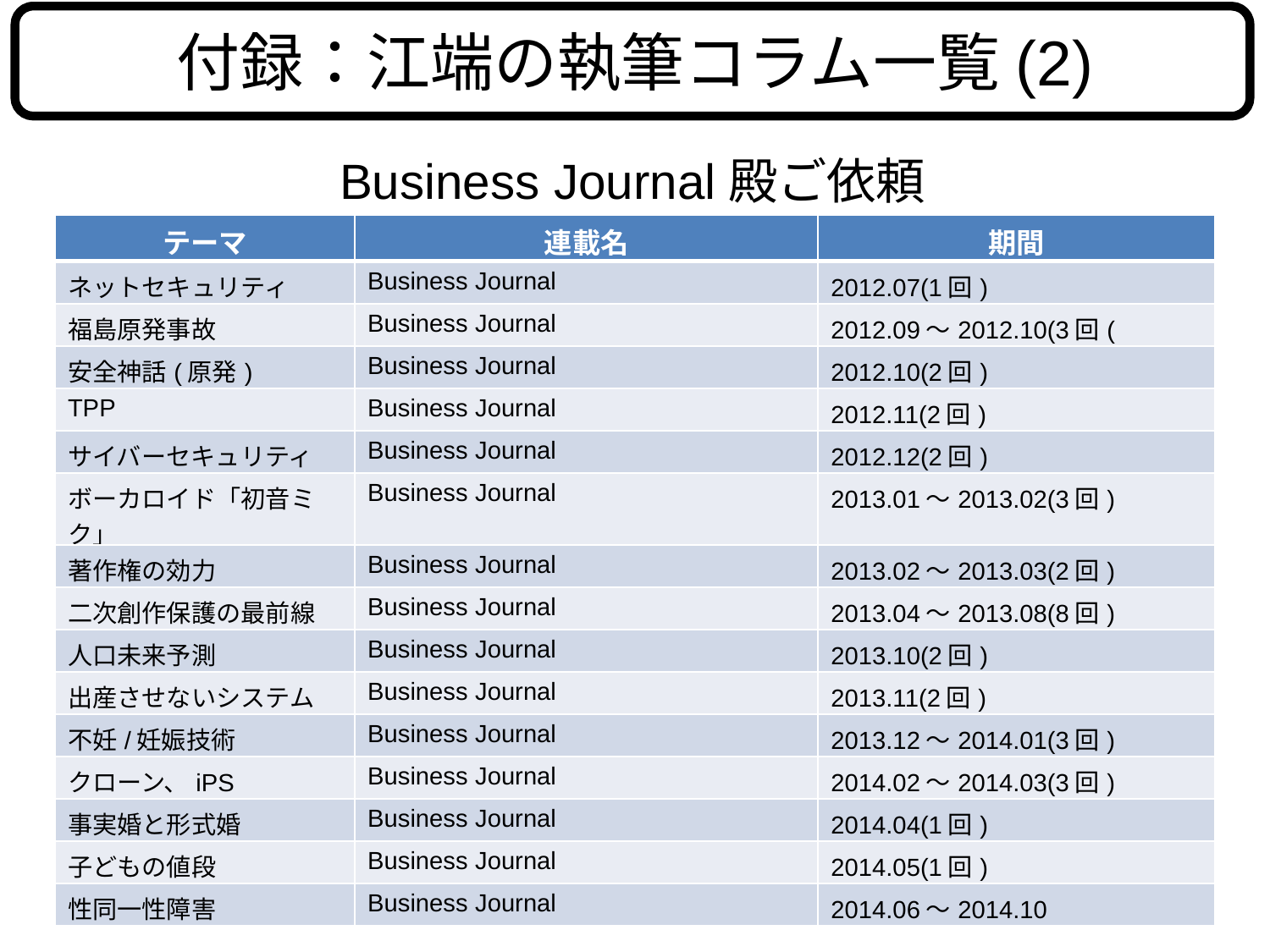

付録：江端の執筆コラム一覧(2)
Business Journal殿ご依頼
| テーマ | 連載名 | 期間 |
| --- | --- | --- |
| ネットセキュリティ | Business Journal | 2012.07(1回) |
| 福島原発事故 | Business Journal | 2012.09～2012.10(3回( |
| 安全神話(原発) | Business Journal | 2012.10(2回) |
| TPP | Business Journal | 2012.11(2回) |
| サイバーセキュリティ | Business Journal | 2012.12(2回) |
| ボーカロイド「初音ミク」 | Business Journal | 2013.01～2013.02(3回) |
| 著作権の効力 | Business Journal | 2013.02～2013.03(2回) |
| 二次創作保護の最前線 | Business Journal | 2013.04～2013.08(8回) |
| 人口未来予測 | Business Journal | 2013.10(2回) |
| 出産させないシステム | Business Journal | 2013.11(2回) |
| 不妊/妊娠技術 | Business Journal | 2013.12～2014.01(3回) |
| クローン、iPS | Business Journal | 2014.02～2014.03(3回) |
| 事実婚と形式婚 | Business Journal | 2014.04(1回) |
| 子どもの値段 | Business Journal | 2014.05(1回) |
| 性同一性障害 | Business Journal | 2014.06～2014.10 |